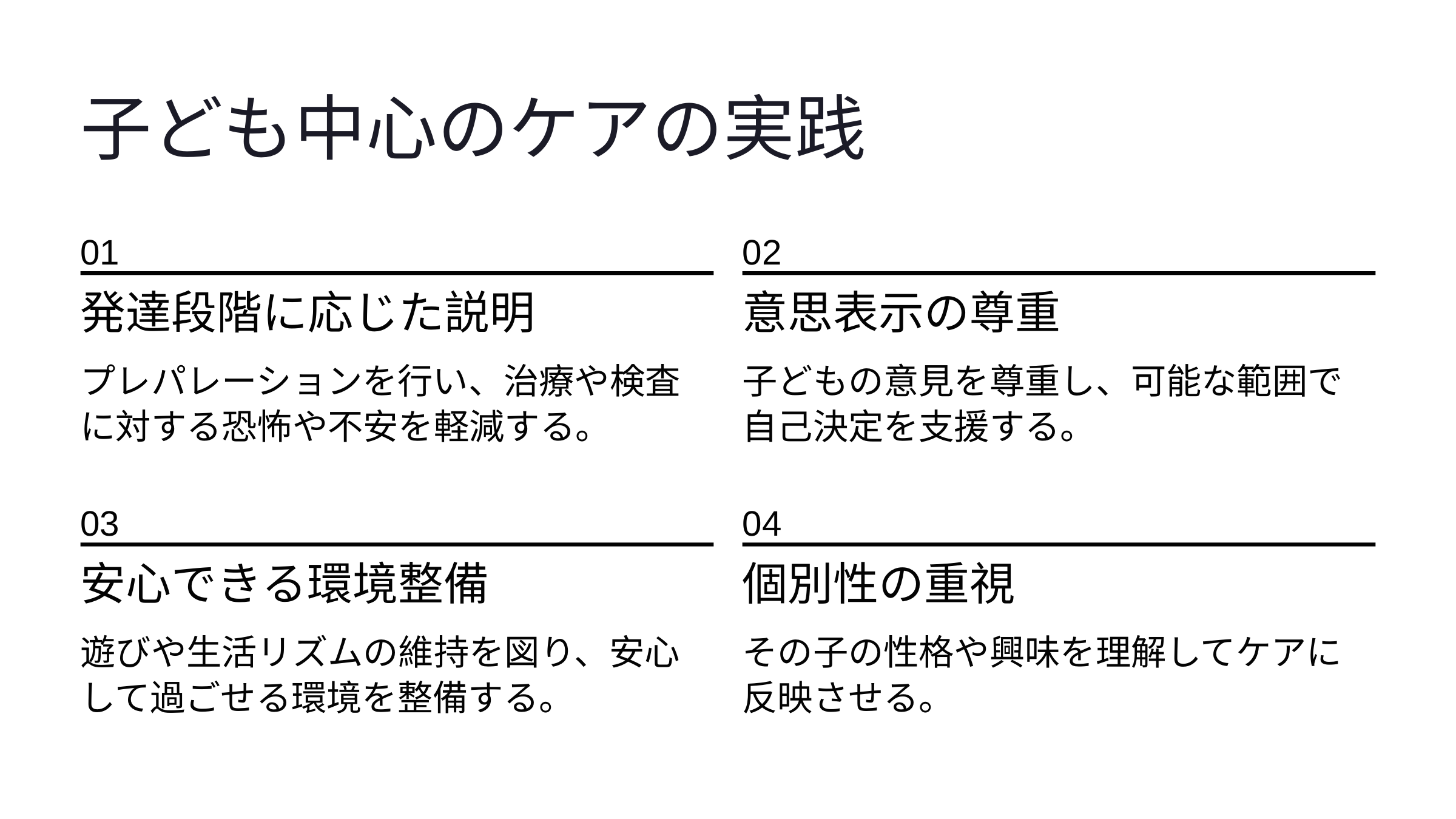

子ども中心のケアの実践
01
02

発達段階に応じた説明
意思表示の尊重
プレパレーションを行い、治療や検査に対する恐怖や不安を軽減する。
子どもの意見を尊重し、可能な範囲で自己決定を支援する。
03
04

安心できる環境整備
個別性の重視
遊びや生活リズムの維持を図り、安心して過ごせる環境を整備する。
その子の性格や興味を理解してケアに反映させる。